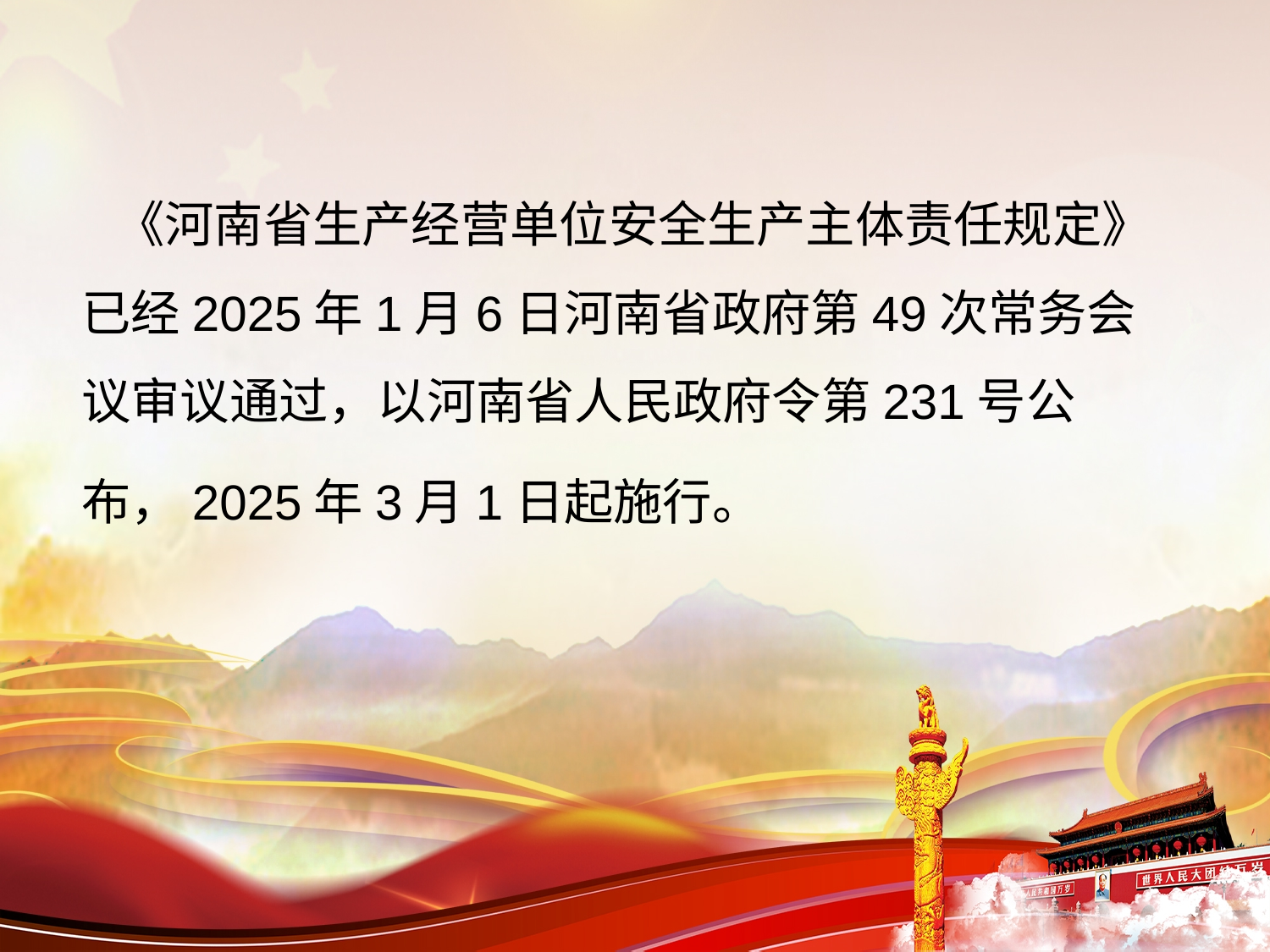

《河南省生产经营单位安全生产主体责任规定》已经2025年1月6日河南省政府第49次常务会议审议通过，以河南省人民政府令第231号公布，2025年3月1日起施行。